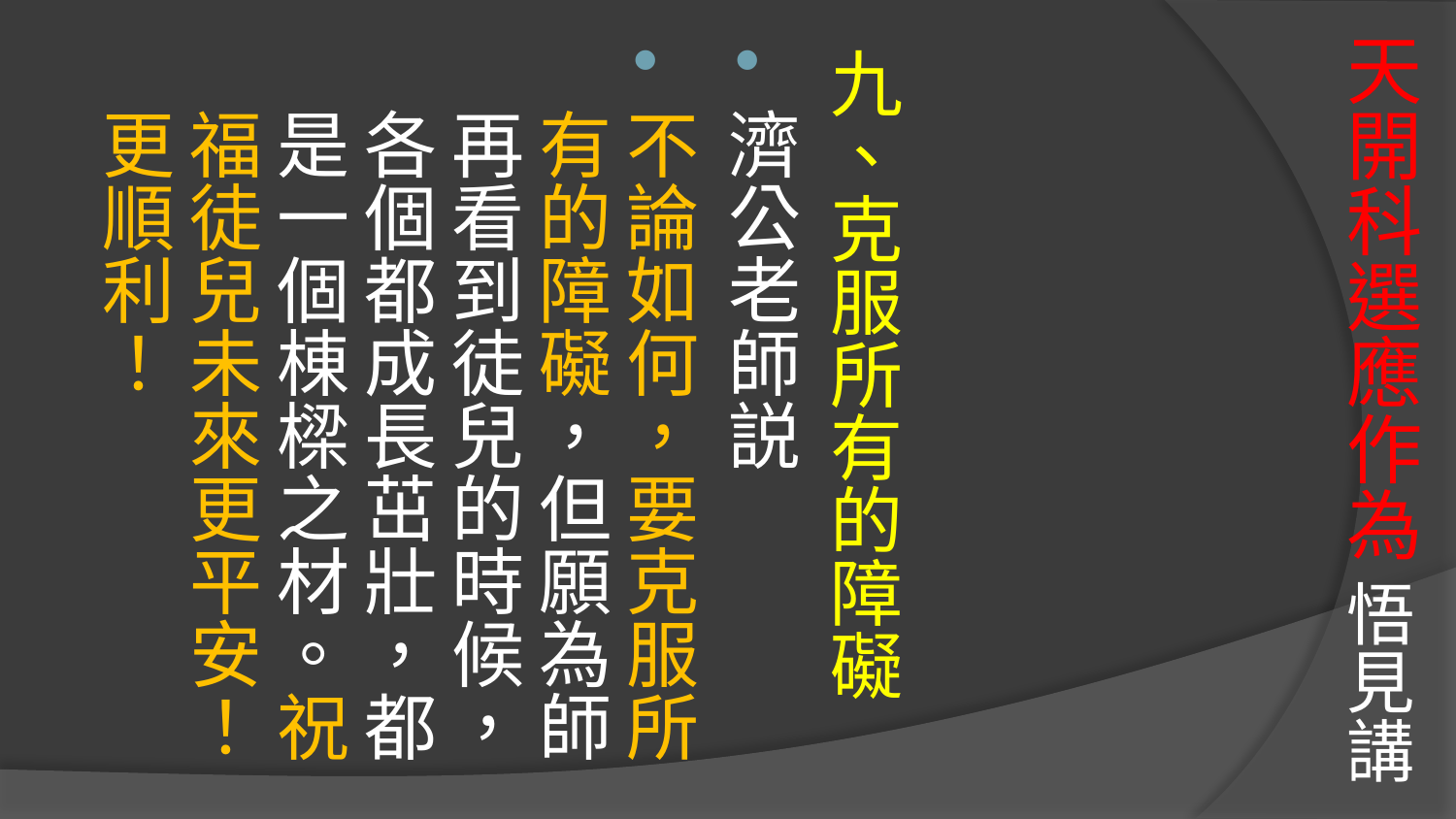

# 天開科選應作為 悟見講
九、克服所有的障礙
濟公老師説
不論如何，要克服所有的障礙，但願為師再看到徒兒的時候，各個都成長茁壯，都是一個棟樑之材。祝福徒兒未來更平安！更順利！